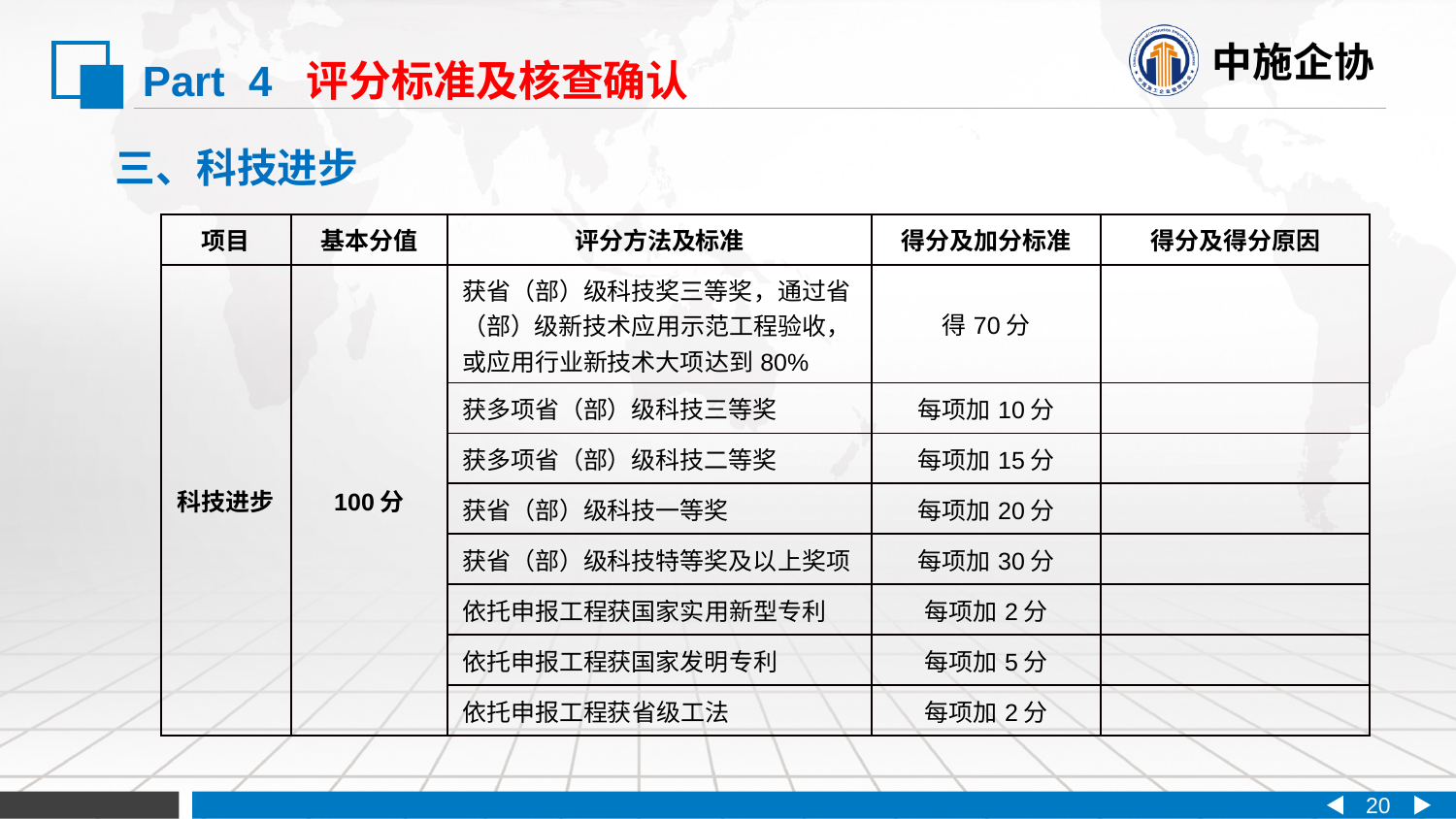

Part  4  评分标准及核查确认
  三、科技进步

| 项目 | 基本分值 | 评分方法及标准 | 得分及加分标准 | 得分及得分原因 |
| --- | --- | --- | --- | --- |
| 科技进步 | 100分 | 获省（部）级科技奖三等奖，通过省（部）级新技术应用示范工程验收，或应用行业新技术大项达到80% | 得70分 |  |
|  |  | 获多项省（部）级科技三等奖 | 每项加10分 |  |
|  |  | 获多项省（部）级科技二等奖 | 每项加15分 |  |
|  |  | 获省（部）级科技一等奖 | 每项加20分 |  |
|  |  | 获省（部）级科技特等奖及以上奖项 | 每项加30分 |  |
|  |  | 依托申报工程获国家实用新型专利 | 每项加2分 |  |
|  |  | 依托申报工程获国家发明专利 | 每项加5分 |  |
|  |  | 依托申报工程获省级工法 | 每项加2分 |  |